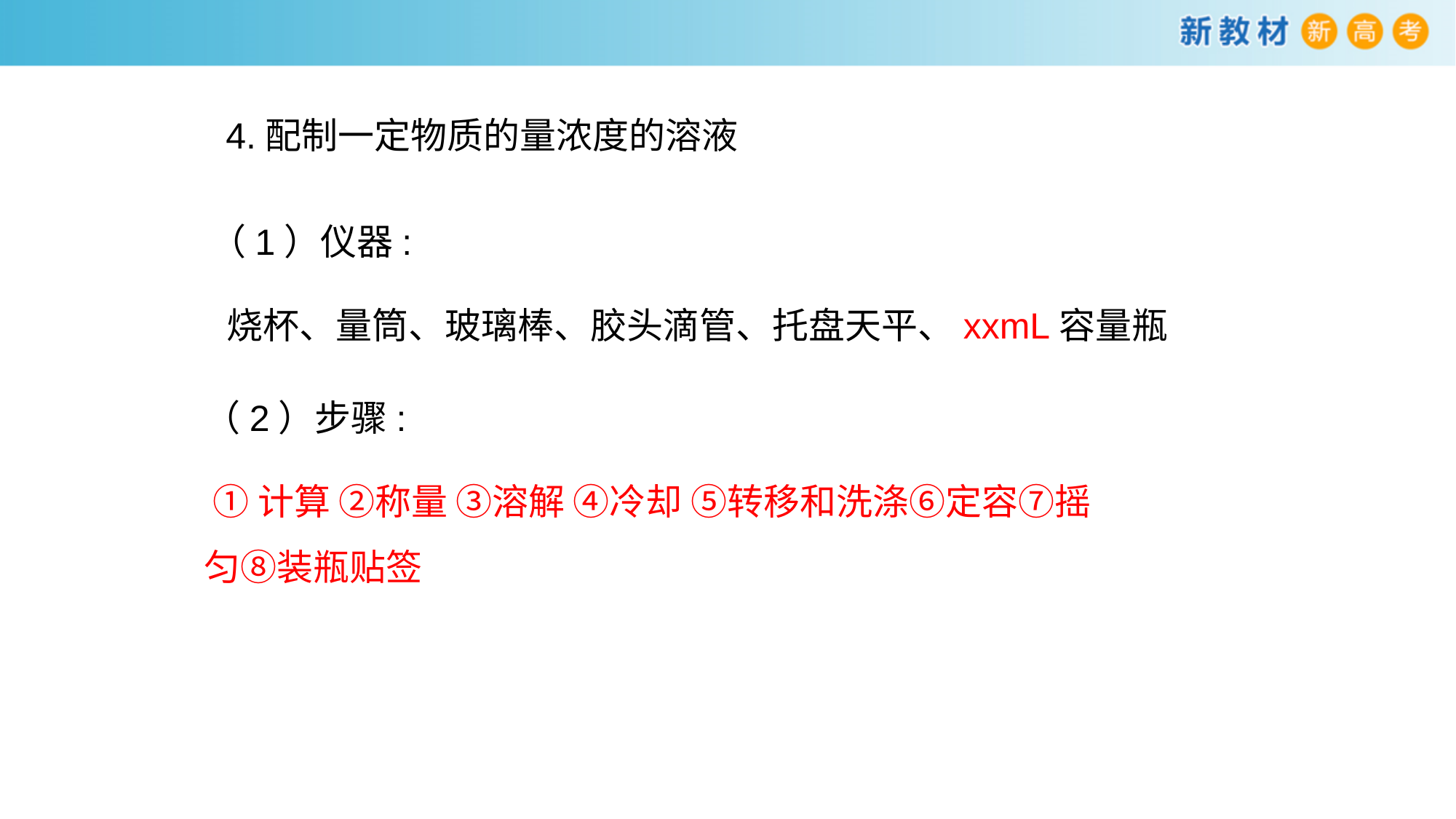

4.配制一定物质的量浓度的溶液
（1）仪器:
 烧杯、量筒、玻璃棒、胶头滴管、托盘天平、xxmL容量瓶
（2）步骤:
 ①计算 ②称量 ③溶解 ④冷却 ⑤转移和洗涤⑥定容⑦摇匀⑧装瓶贴签